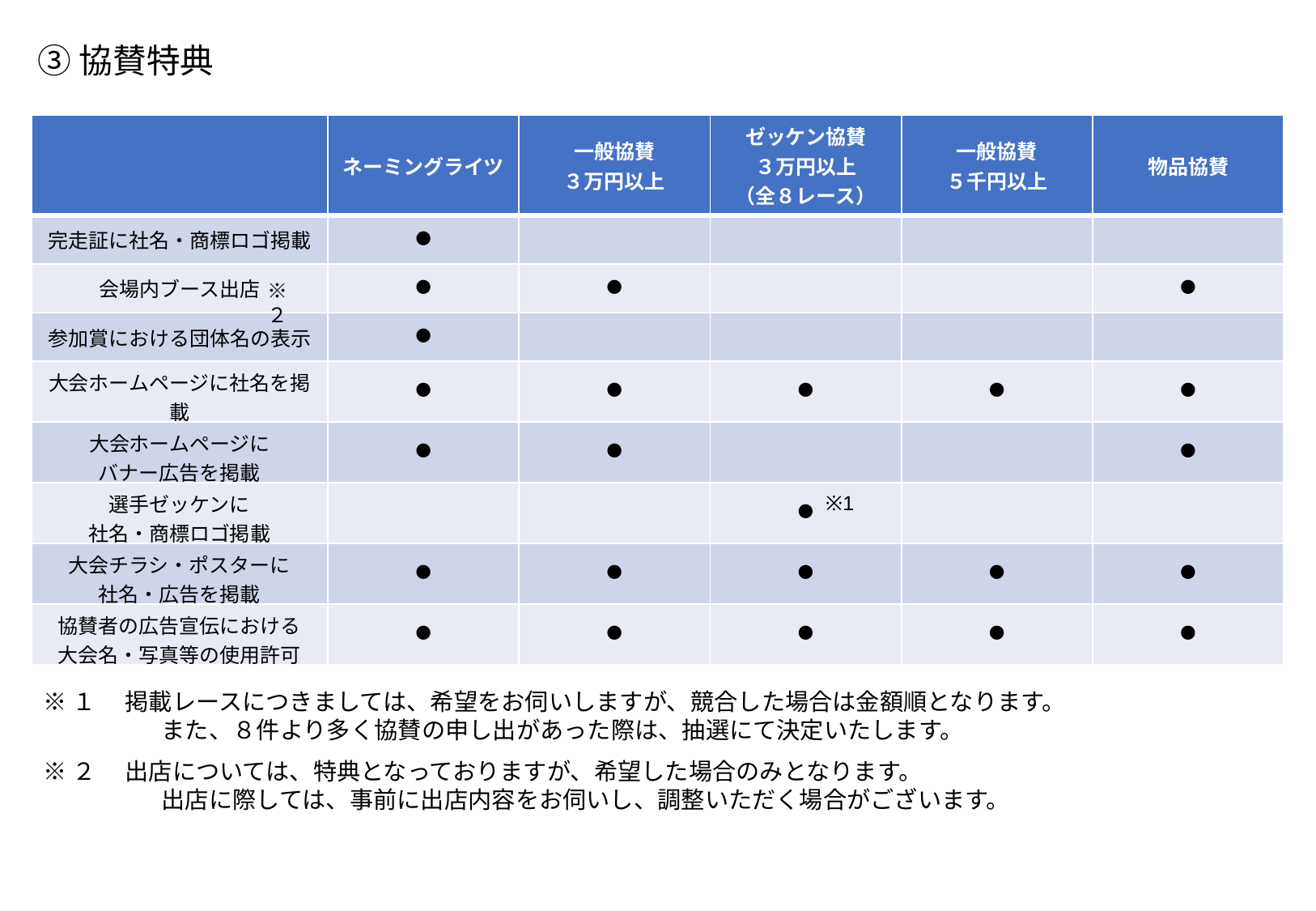

③協賛特典
|  | ネーミングライツ | 一般協賛 ３万円以上 | ゼッケン協賛 ３万円以上 （全８レース） | 一般協賛 ５千円以上 | 物品協賛 |
| --- | --- | --- | --- | --- | --- |
| 完走証に社名・商標ロゴ掲載 | ● |  |  |  |  |
| 会場内ブース出店 | ● | ● |  |  | ● |
| 参加賞における団体名の表示 | ● |  |  |  |  |
| 大会ホームページに社名を掲載 | ● | ● | ● | ● | ● |
| 大会ホームページに バナー広告を掲載 | ● | ● |  |  | ● |
| 選手ゼッケンに 社名・商標ロゴ掲載 |  |  | ● |  |  |
| 大会チラシ・ポスターに 社名・広告を掲載 | ● | ● | ● | ● | ● |
| 協賛者の広告宣伝における 大会名・写真等の使用許可 | ● | ● | ● | ● | ● |
※２
※1
※１ 　掲載レースにつきましては、希望をお伺いしますが、競合した場合は金額順となります。
　　　　　また、８件より多く協賛の申し出があった際は、抽選にて決定いたします。
※２ 　出店については、特典となっておりますが、希望した場合のみとなります。
　　　　　出店に際しては、事前に出店内容をお伺いし、調整いただく場合がございます。